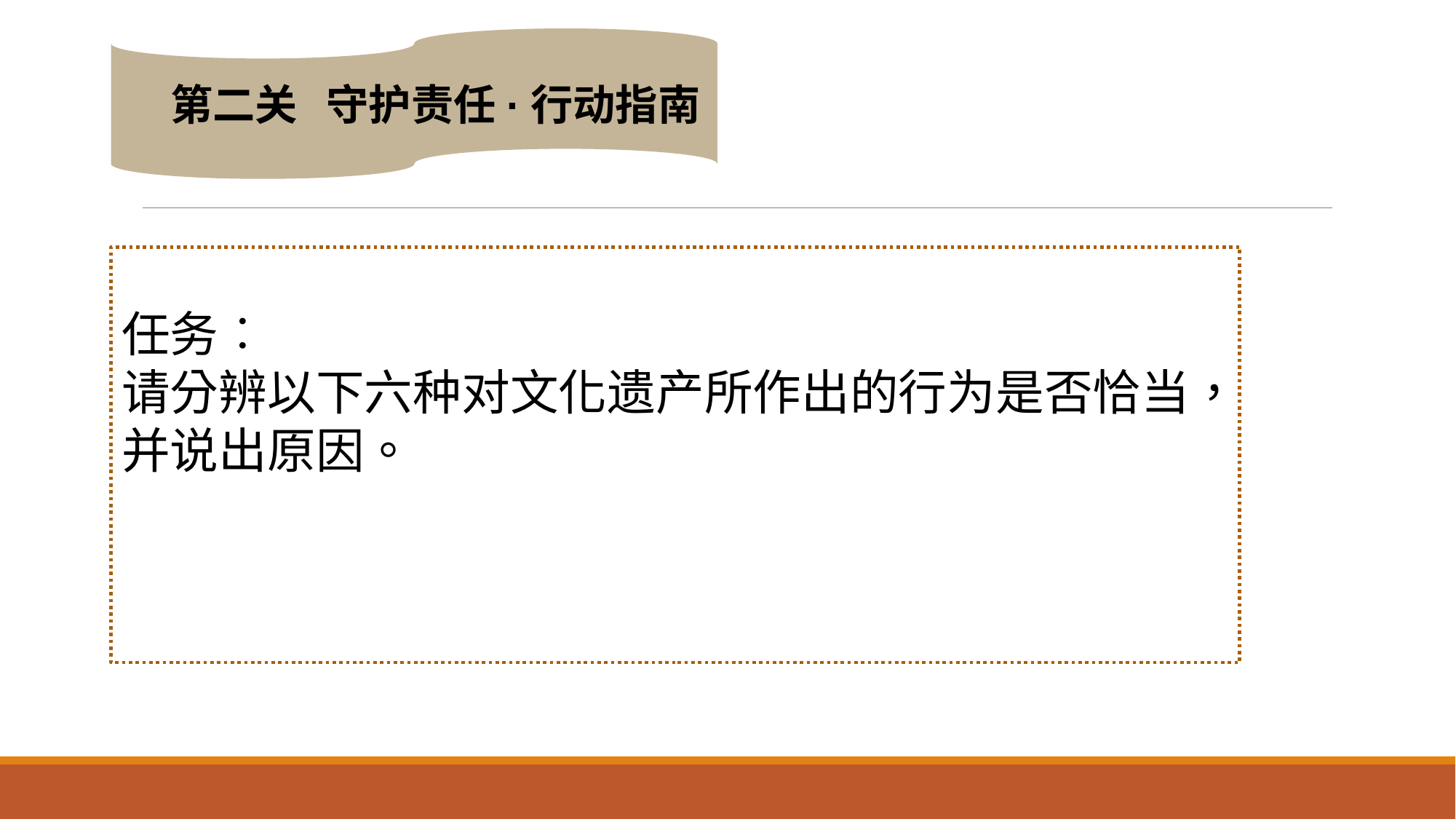

第二关   守护责任·行动指南

任务︰
请分辨以下六种对文化遗产所作出的行为是否恰当，并说出原因。